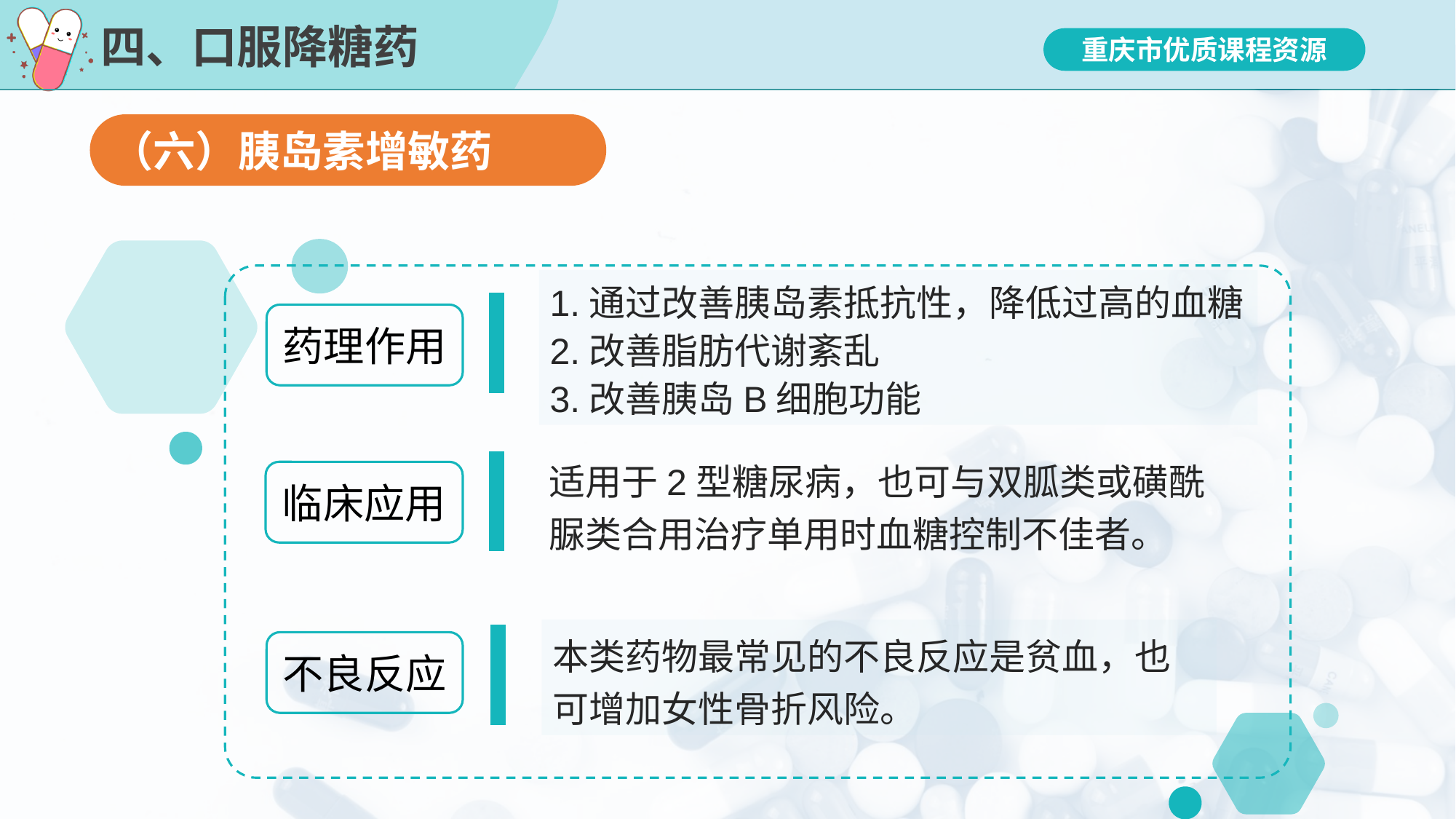

# 四、口服降糖药
（六）胰岛素增敏药

1.通过改善胰岛素抵抗性，降低过高的血糖
2.改善脂肪代谢紊乱
3.改善胰岛B细胞功能

药理作用

适用于2型糖尿病，也可与双胍类或磺酰脲类合用治疗单用时血糖控制不佳者。

临床应用
本类药物最常见的不良反应是贫血，也可增加女性骨折风险。

不良反应